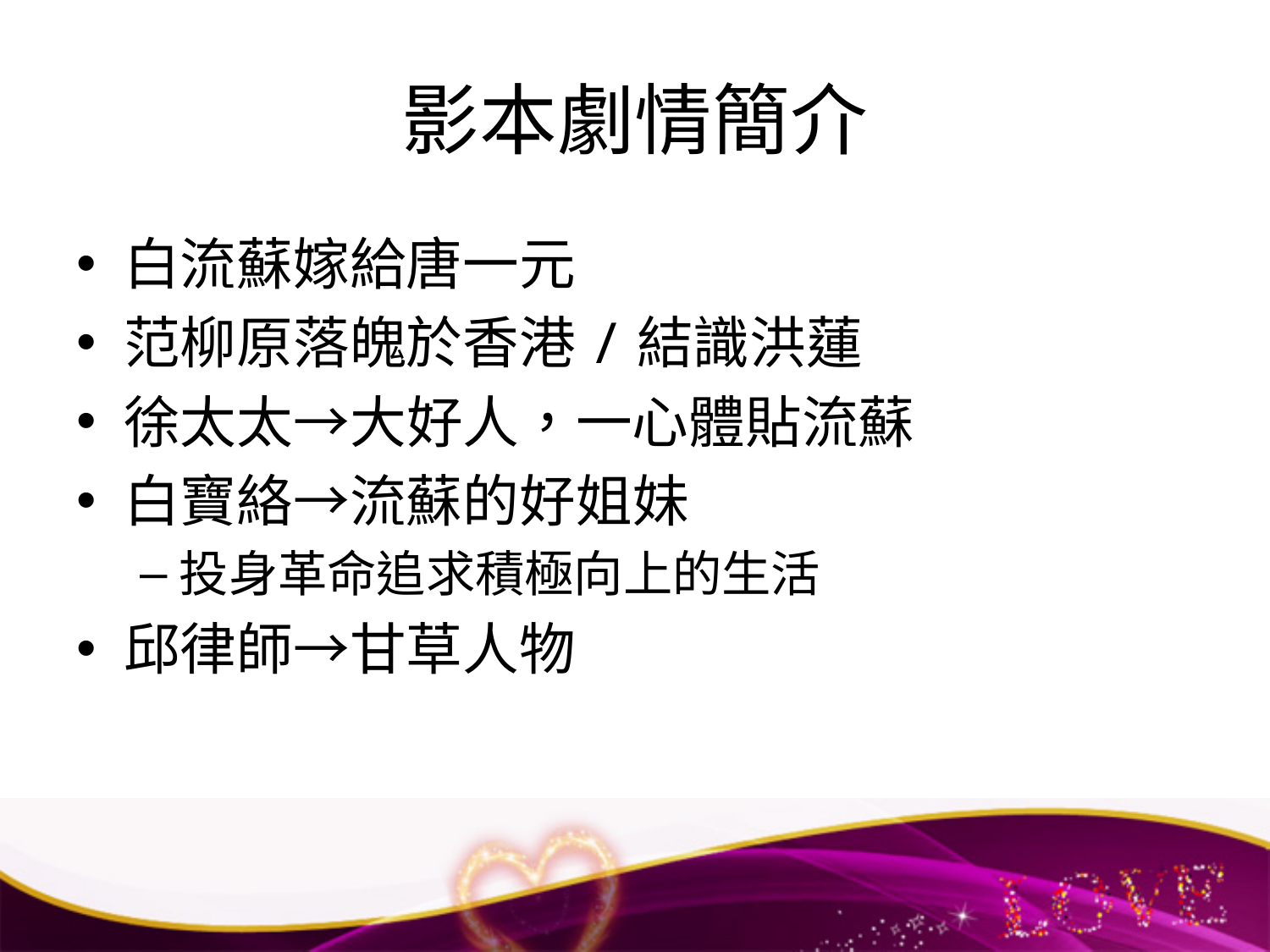

# 影本劇情簡介
白流蘇嫁給唐一元
范柳原落魄於香港/結識洪蓮
徐太太→大好人，一心體貼流蘇
白寶絡→流蘇的好姐妹
投身革命追求積極向上的生活
邱律師→甘草人物